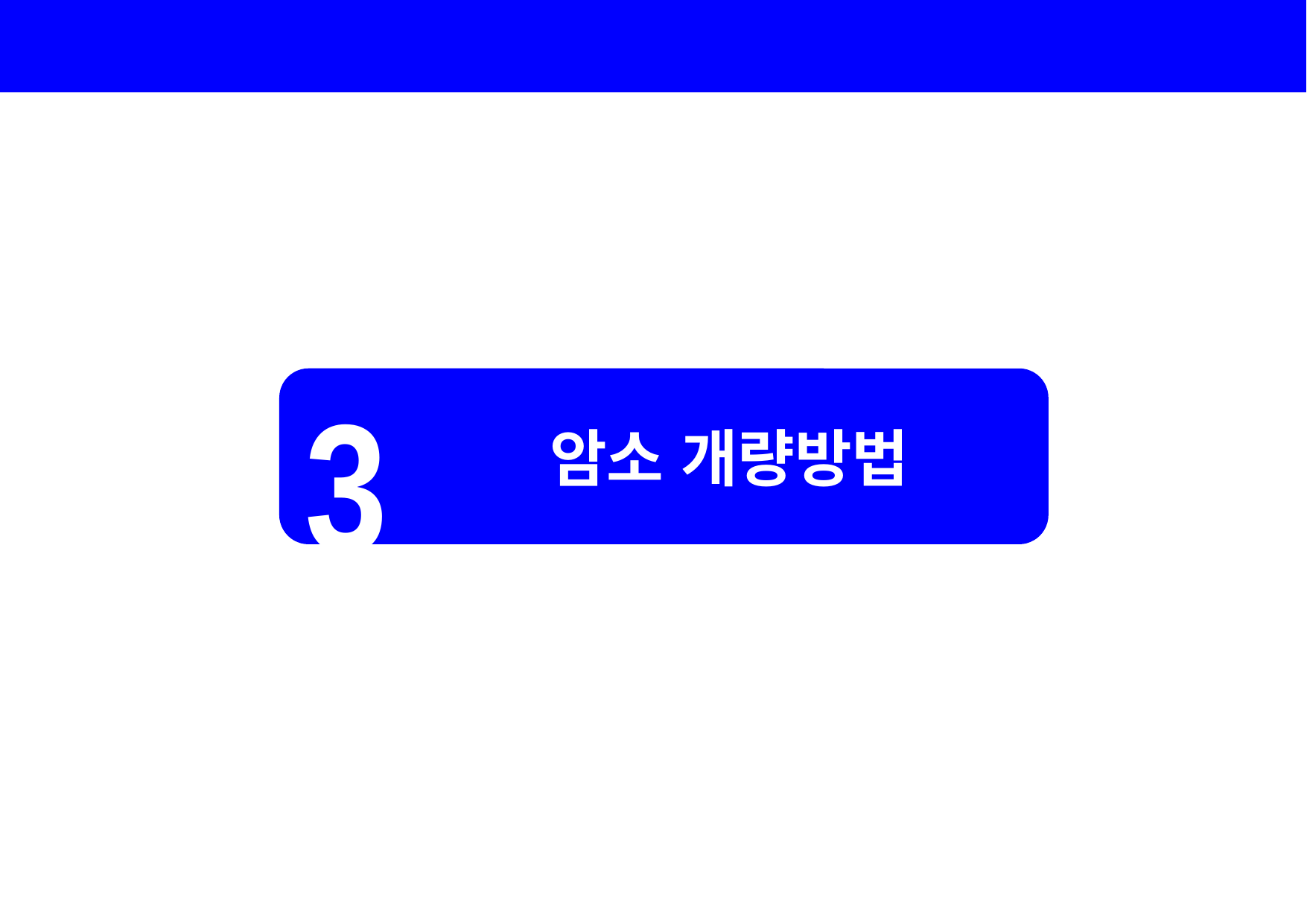

|  |
| --- |

암소 개량방법
3